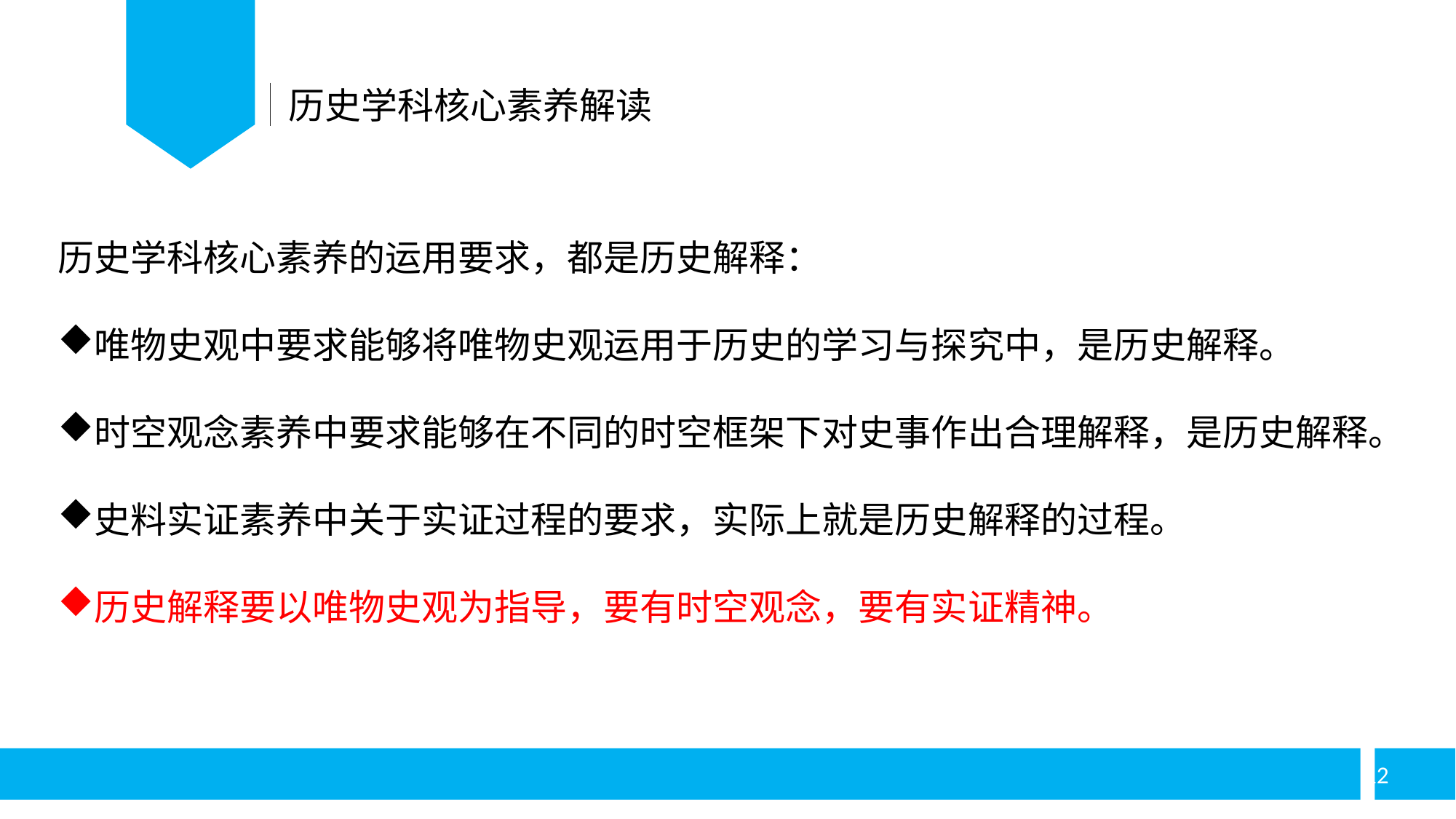

历史学科核心素养解读
历史学科核心素养的运用要求，都是历史解释：
唯物史观中要求能够将唯物史观运用于历史的学习与探究中，是历史解释。
时空观念素养中要求能够在不同的时空框架下对史事作出合理解释，是历史解释。
史料实证素养中关于实证过程的要求，实际上就是历史解释的过程。
历史解释要以唯物史观为指导，要有时空观念，要有实证精神。